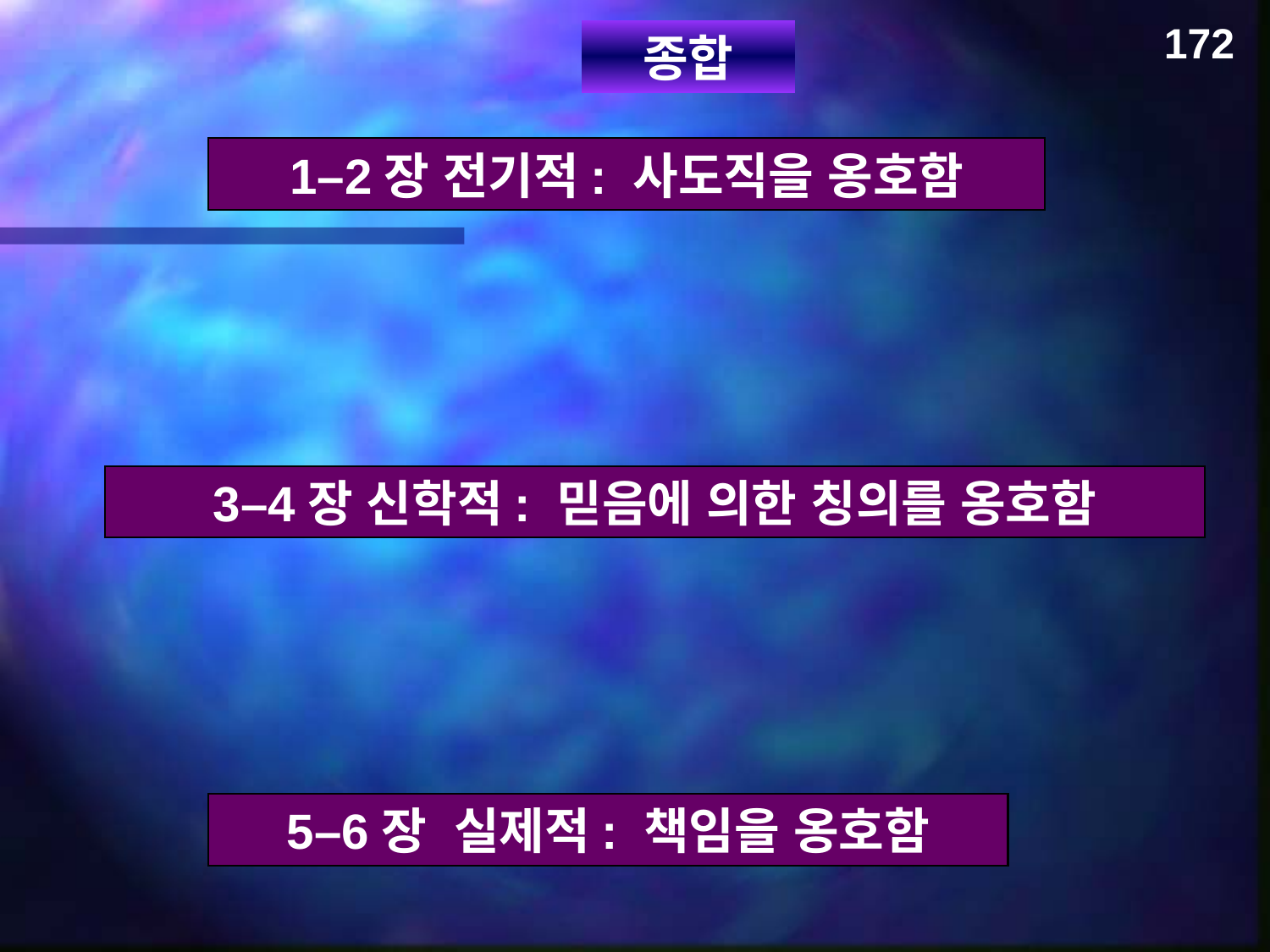

172
종합
1–2장 전기적: 사도직을 옹호함
3–4장 신학적: 믿음에 의한 칭의를 옹호함
5–6장  실제적: 책임을 옹호함